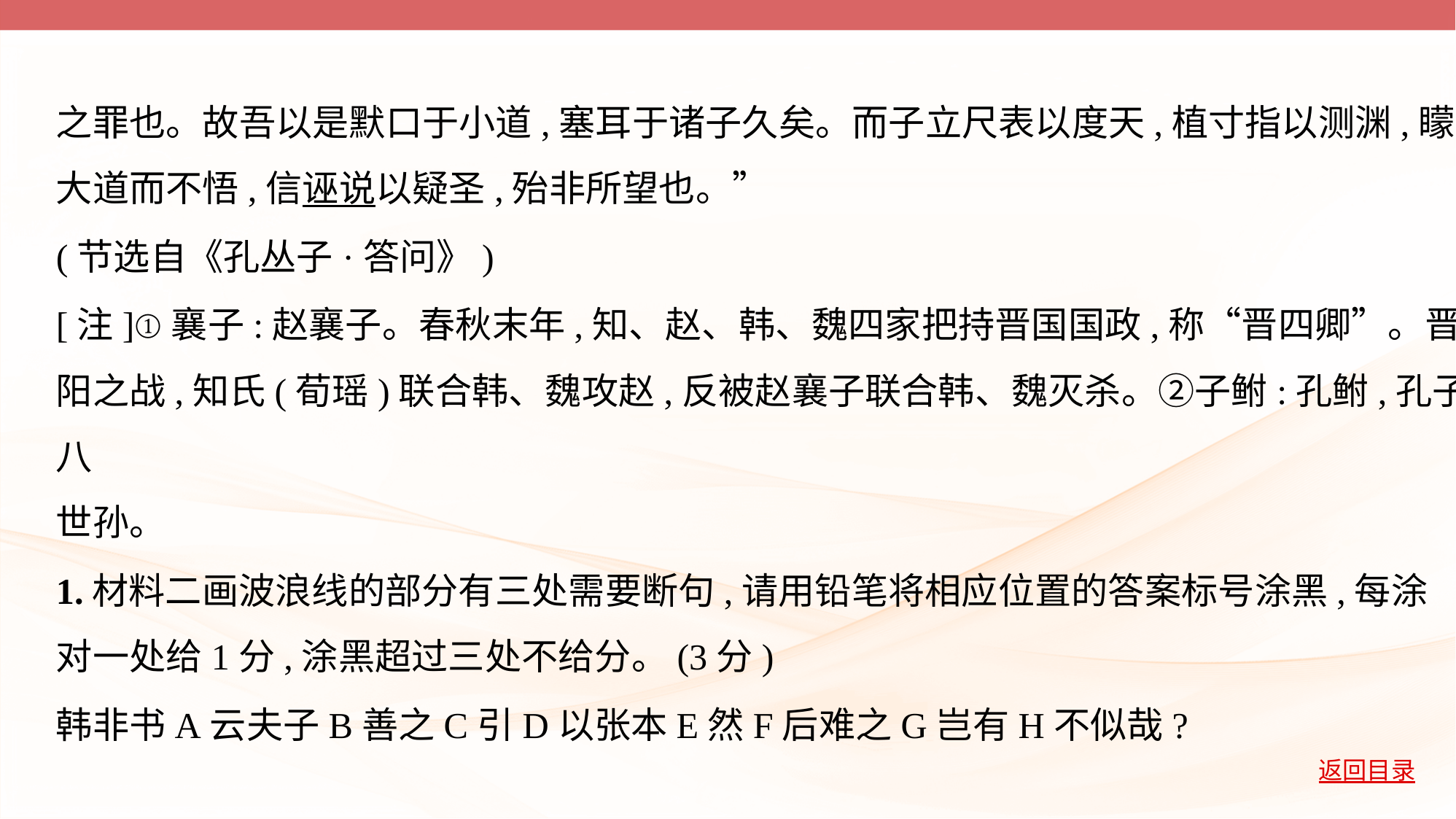

之罪也。故吾以是默口于小道,塞耳于诸子久矣。而子立尺表以度天,植寸指以测渊,矇
大道而不悟,信诬说以疑圣,殆非所望也。”
(节选自《孔丛子·答问》)
[注]①襄子:赵襄子。春秋末年,知、赵、韩、魏四家把持晋国国政,称“晋四卿”。晋
阳之战,知氏(荀瑶)联合韩、魏攻赵,反被赵襄子联合韩、魏灭杀。②子鲋:孔鲋,孔子八
世孙。
1.材料二画波浪线的部分有三处需要断句,请用铅笔将相应位置的答案标号涂黑,每涂
对一处给1分,涂黑超过三处不给分。(3分)
韩非书A云夫子B善之C引D以张本E然F后难之G岂有H不似哉?